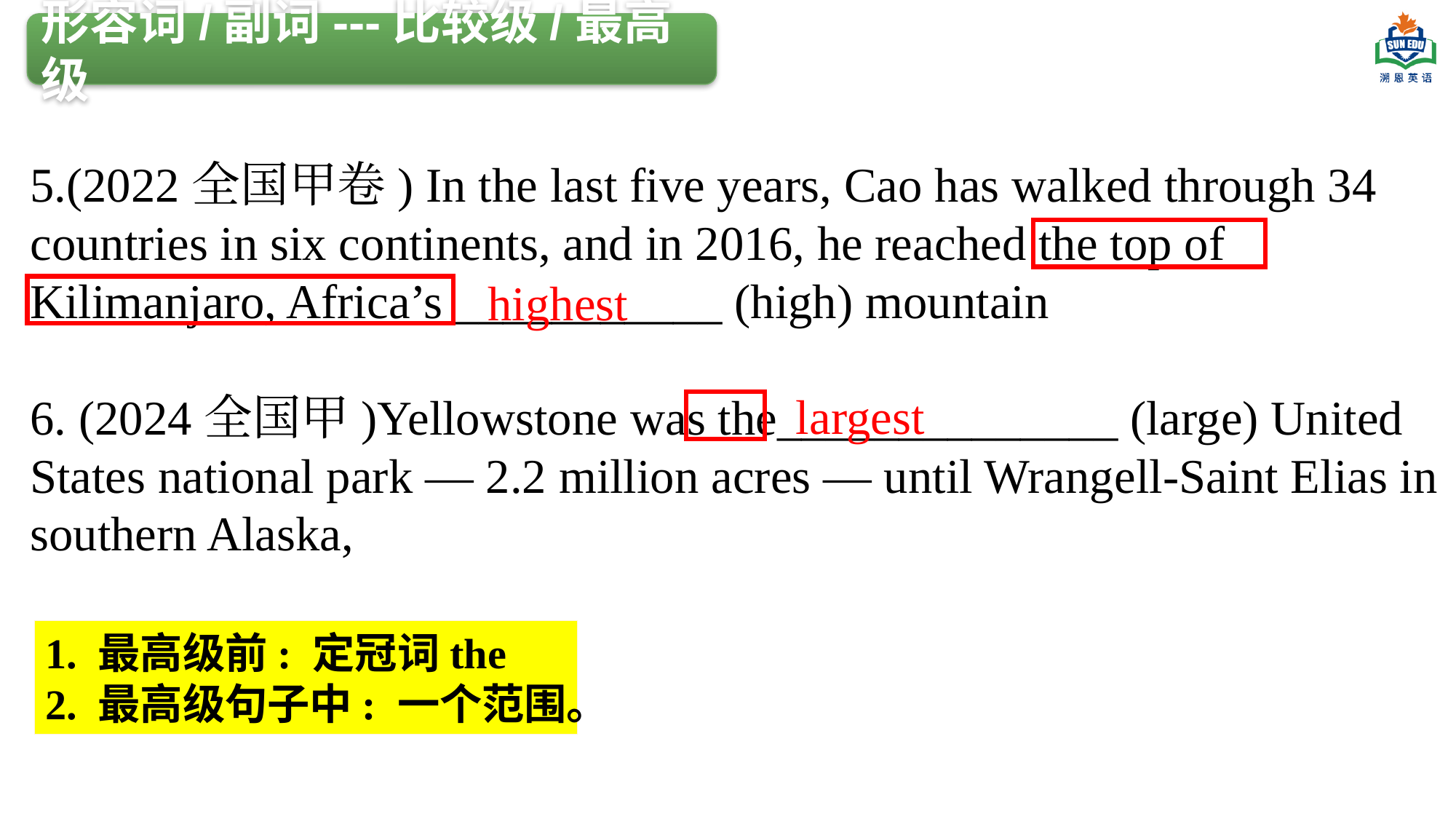

形容词/副词---比较级/最高级

5.(2022全国甲卷) In the last five years, Cao has walked through 34 countries in six continents, and in 2016, he reached the top of  Kilimanjaro, Africa’s ___________ (high) mountain

6. (2024全国甲)Yellowstone was the______________ (large) United States national park — 2.2 million acres — until Wrangell-Saint Elias in southern Alaska,

highest

largest

1. 最高级前: 定冠词the
2. 最高级句子中: 一个范围。